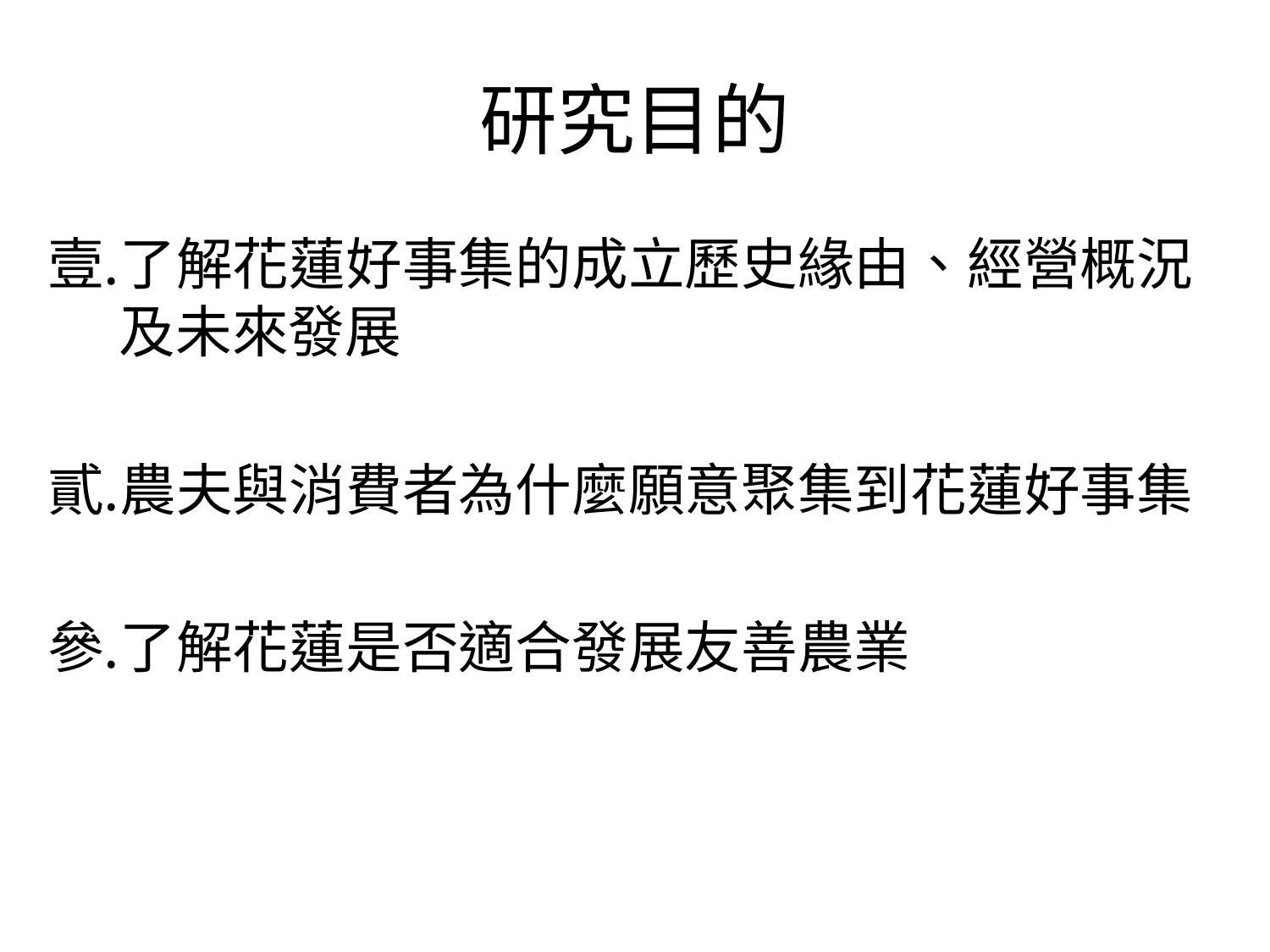

# 研究目的
了解花蓮好事集的成立歷史緣由、經營概況及未來發展

農夫與消費者為什麼願意聚集到花蓮好事集

了解花蓮是否適合發展友善農業